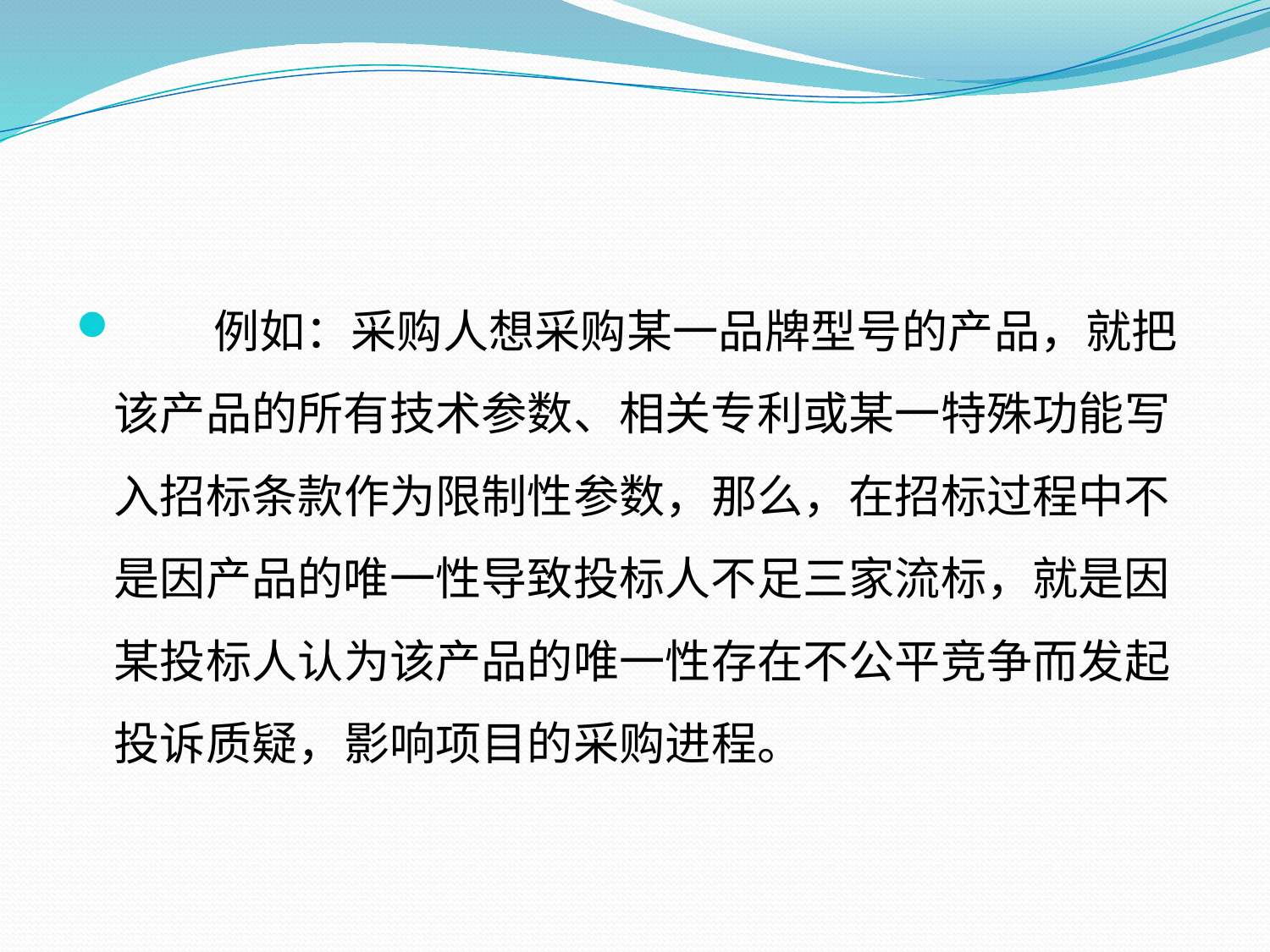

#
        例如：采购人想采购某一品牌型号的产品，就把该产品的所有技术参数、相关专利或某一特殊功能写入招标条款作为限制性参数，那么，在招标过程中不是因产品的唯一性导致投标人不足三家流标，就是因某投标人认为该产品的唯一性存在不公平竞争而发起投诉质疑，影响项目的采购进程。